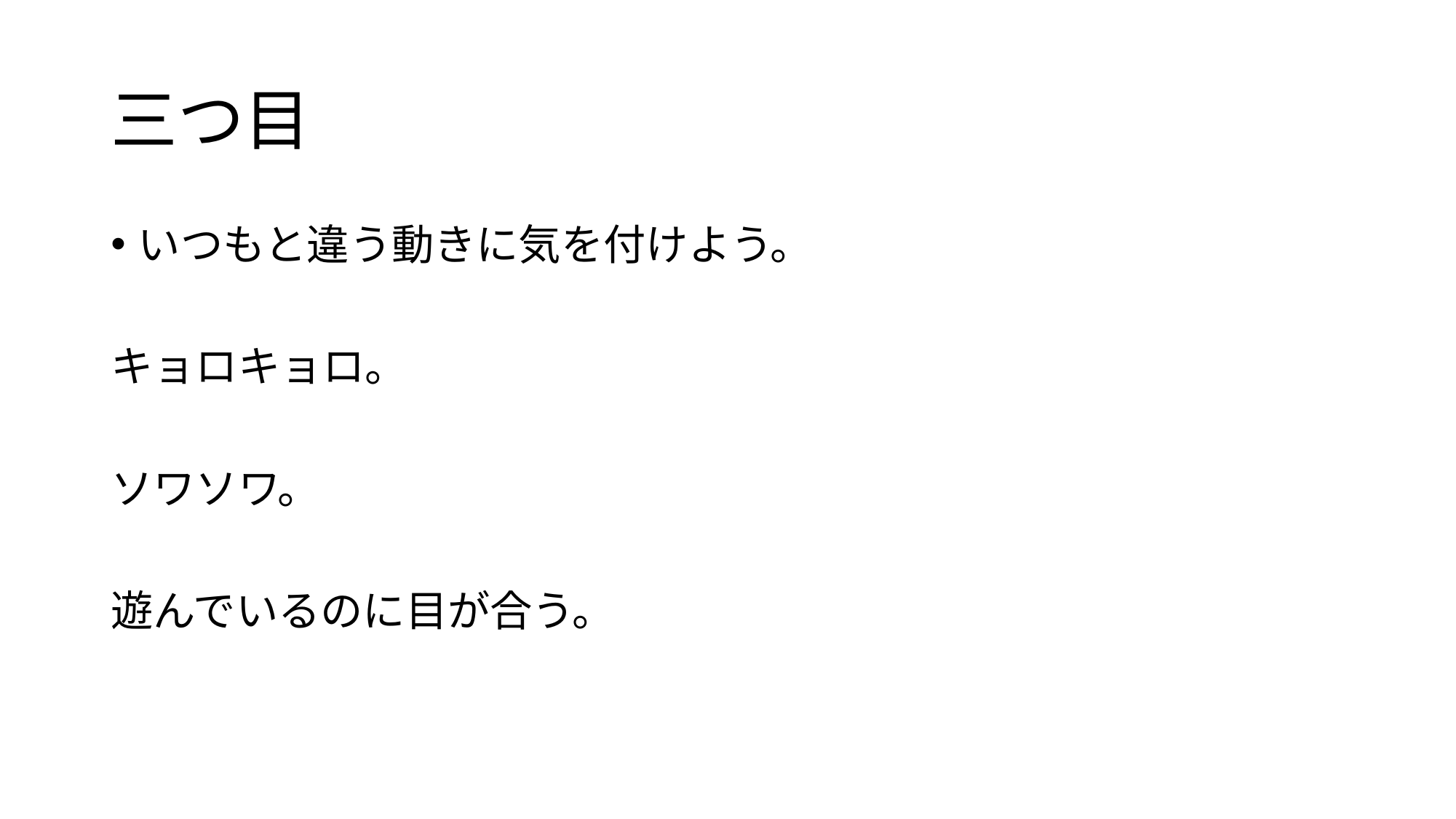

# 三つ目
いつもと違う動きに気を付けよう。

キョロキョロ。

ソワソワ。

遊んでいるのに目が合う。